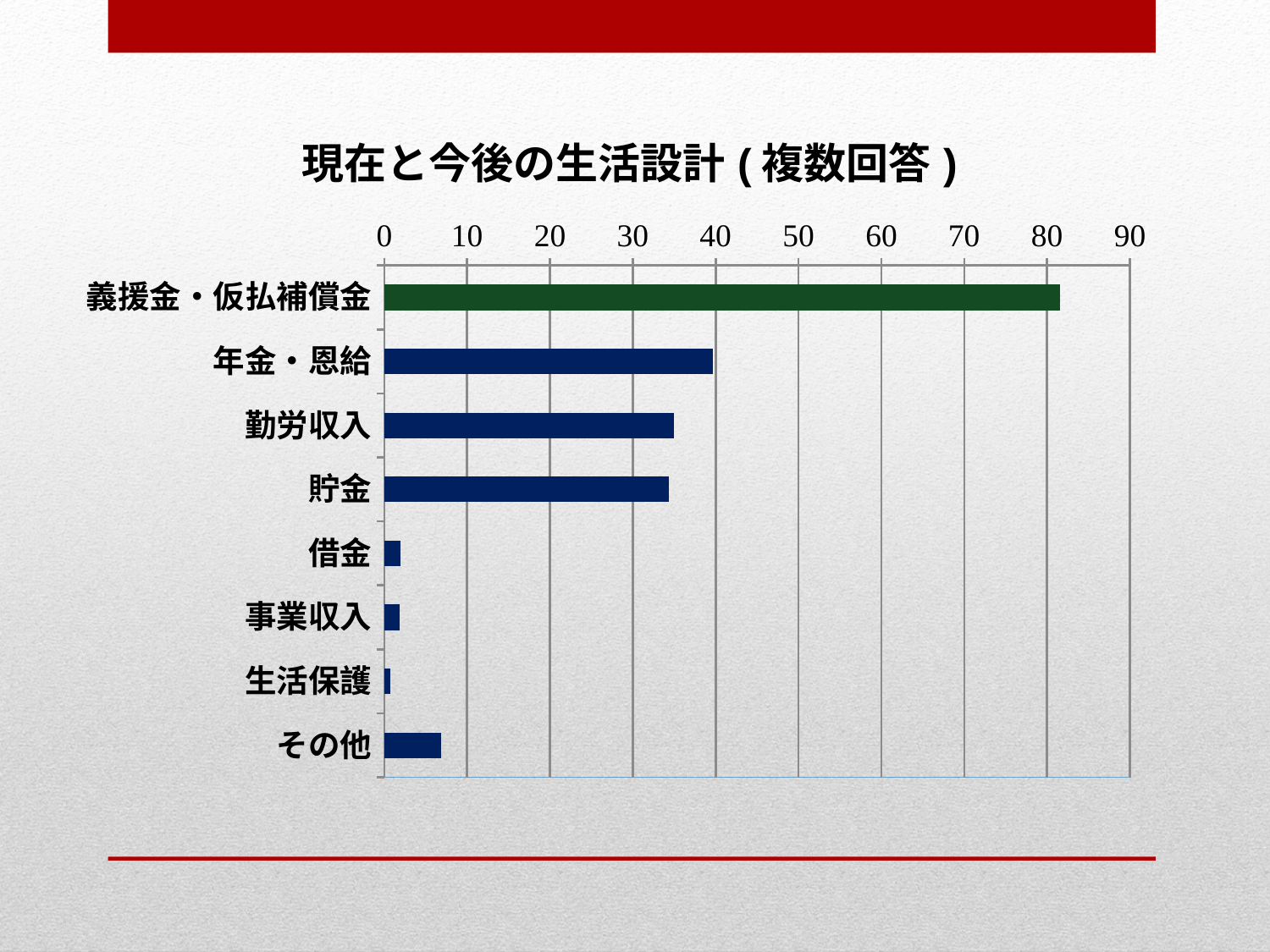

### Chart: 現在と今後の生活設計(複数回答)

| Category | 現在の生活設計(複数回答) |
|---|---|
| 義援金・仮払補償金 | 81.6 |
| 年金・恩給 | 39.7 |
| 勤労収入 | 35.0 |
| 貯金 | 34.4 |
| 借金 | 2.0 |
| 事業収入 | 1.9 |
| 生活保護 | 0.7 |
| その他 | 6.9 |